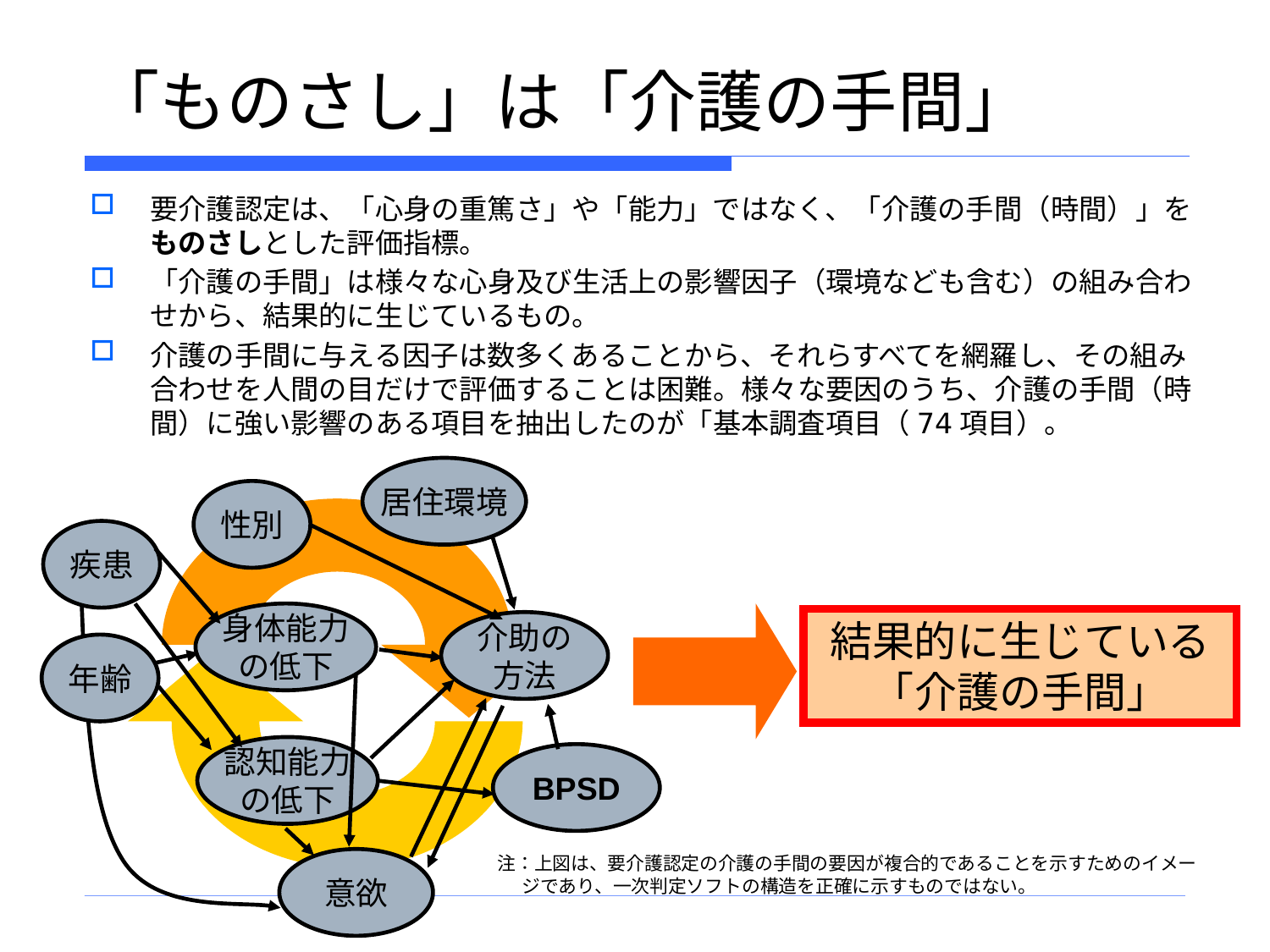

# 「ものさし」は「介護の手間」
要介護認定は、「心身の重篤さ」や「能力」ではなく、「介護の手間（時間）」をものさしとした評価指標。
「介護の手間」は様々な心身及び生活上の影響因子（環境なども含む）の組み合わせから、結果的に生じているもの。
介護の手間に与える因子は数多くあることから、それらすべてを網羅し、その組み合わせを人間の目だけで評価することは困難。様々な要因のうち、介護の手間（時間）に強い影響のある項目を抽出したのが「基本調査項目（74項目）。
居住環境
性別

疾患

身体能力
の低下
介助の
方法
認知能力
の低下
BPSD

結果的に生じている
「介護の手間」
年齢

注：上図は、要介護認定の介護の手間の要因が複合的であることを示すためのイメージであり、一次判定ソフトの構造を正確に示すものではない。
意欲